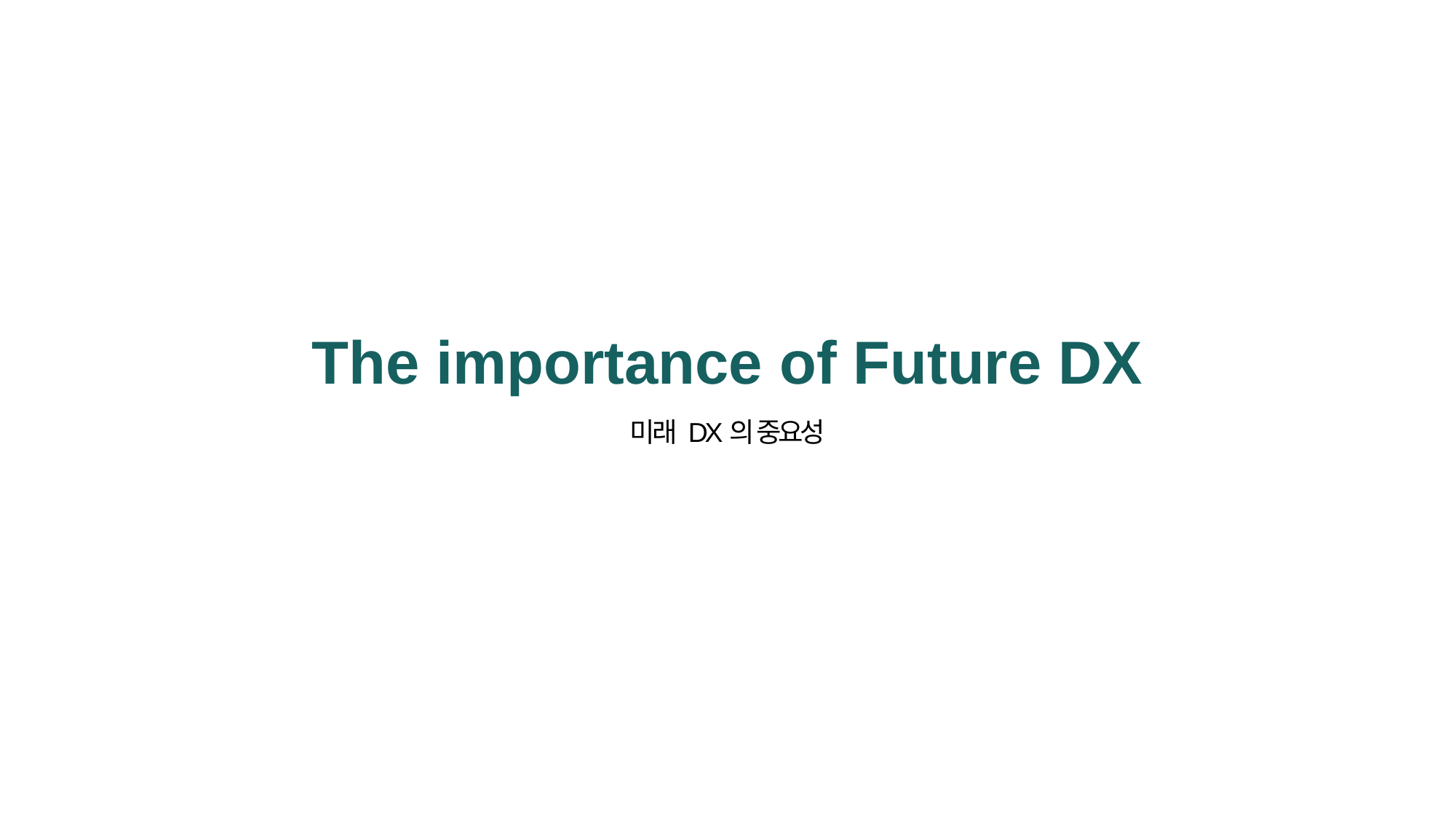

The importance of Future DX
미래 DX의 중요성